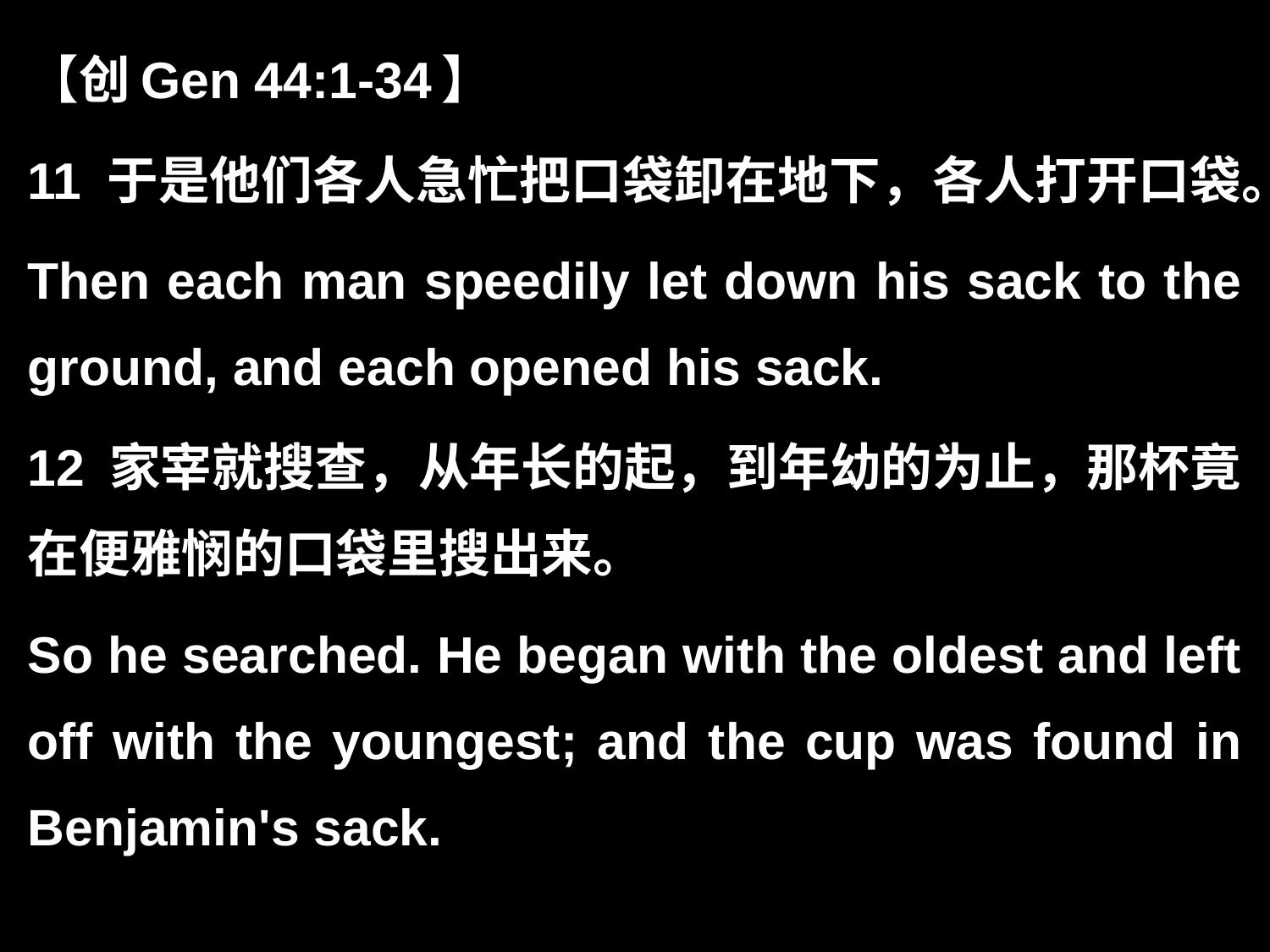

【创Gen 44:1-34】
11 于是他们各人急忙把口袋卸在地下，各人打开口袋。
Then each man speedily let down his sack to the ground, and each opened his sack.
12 家宰就搜查，从年长的起，到年幼的为止，那杯竟在便雅悯的口袋里搜出来。
So he searched. He began with the oldest and left off with the youngest; and the cup was found in Benjamin's sack.